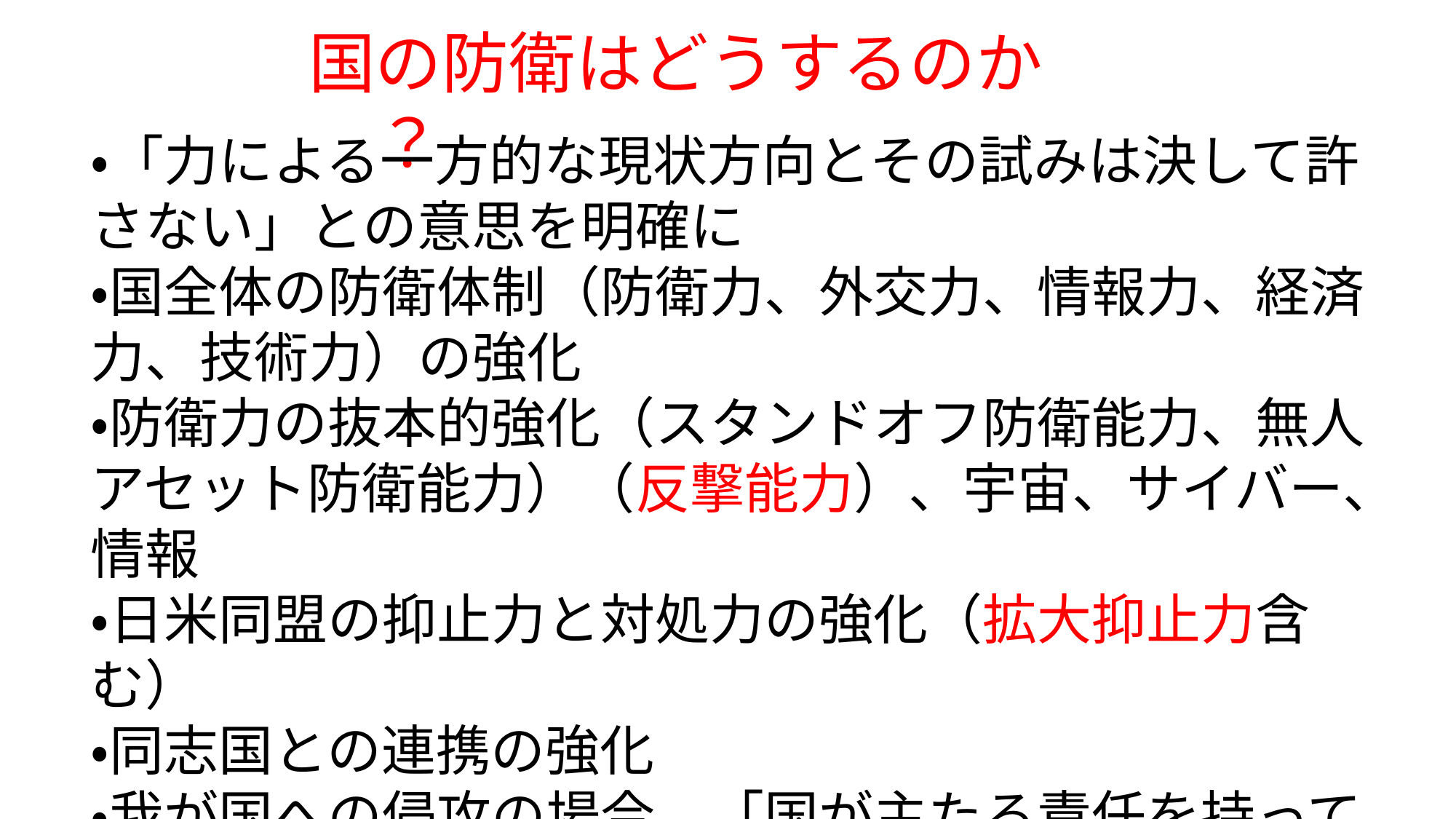

国の防衛はどうするのか　？
・「力による一方的な現状方向とその試みは決して許さない」との意思を明確に
・国全体の防衛体制（防衛力、外交力、情報力、経済力、技術力）の強化
・防衛力の抜本的強化（スタンドオフ防衛能力、無人アセット防衛能力）（反撃能力）、宇宙、サイバー、情報
・日米同盟の抑止力と対処力の強化（拡大抑止力含む）
・同志国との連携の強化
・我が国への侵攻の場合、「国が主たる責任を持って対処し、同盟国の支援を受けつつ、これを阻止、排除」